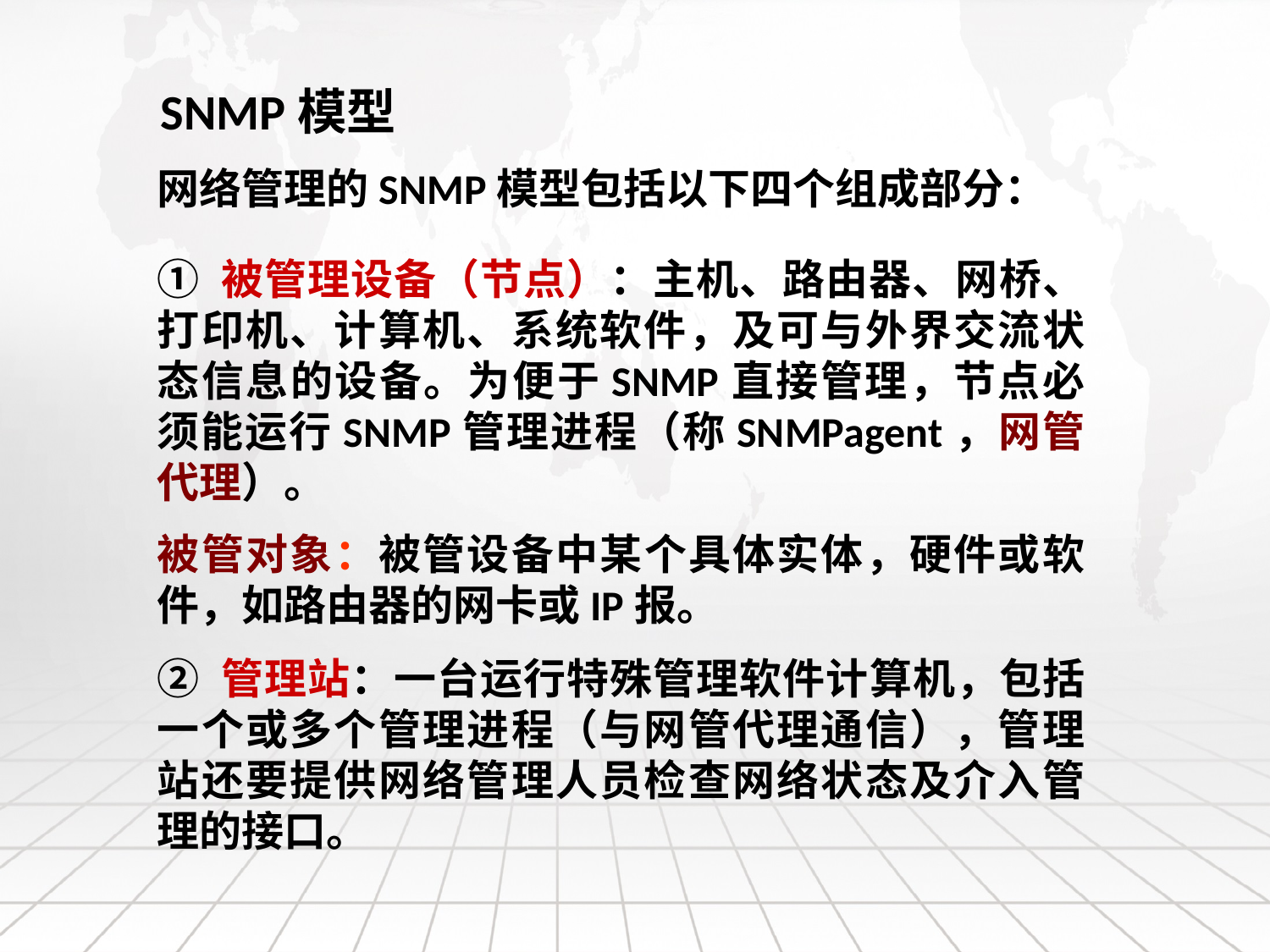

SNMP模型
网络管理的SNMP模型包括以下四个组成部分：
① 被管理设备（节点）：主机、路由器、网桥、打印机、计算机、系统软件，及可与外界交流状态信息的设备。为便于SNMP直接管理，节点必须能运行SNMP管理进程（称SNMPagent，网管代理）。
被管对象：被管设备中某个具体实体，硬件或软件，如路由器的网卡或IP报。

② 管理站：一台运行特殊管理软件计算机，包括一个或多个管理进程（与网管代理通信），管理站还要提供网络管理人员检查网络状态及介入管理的接口。